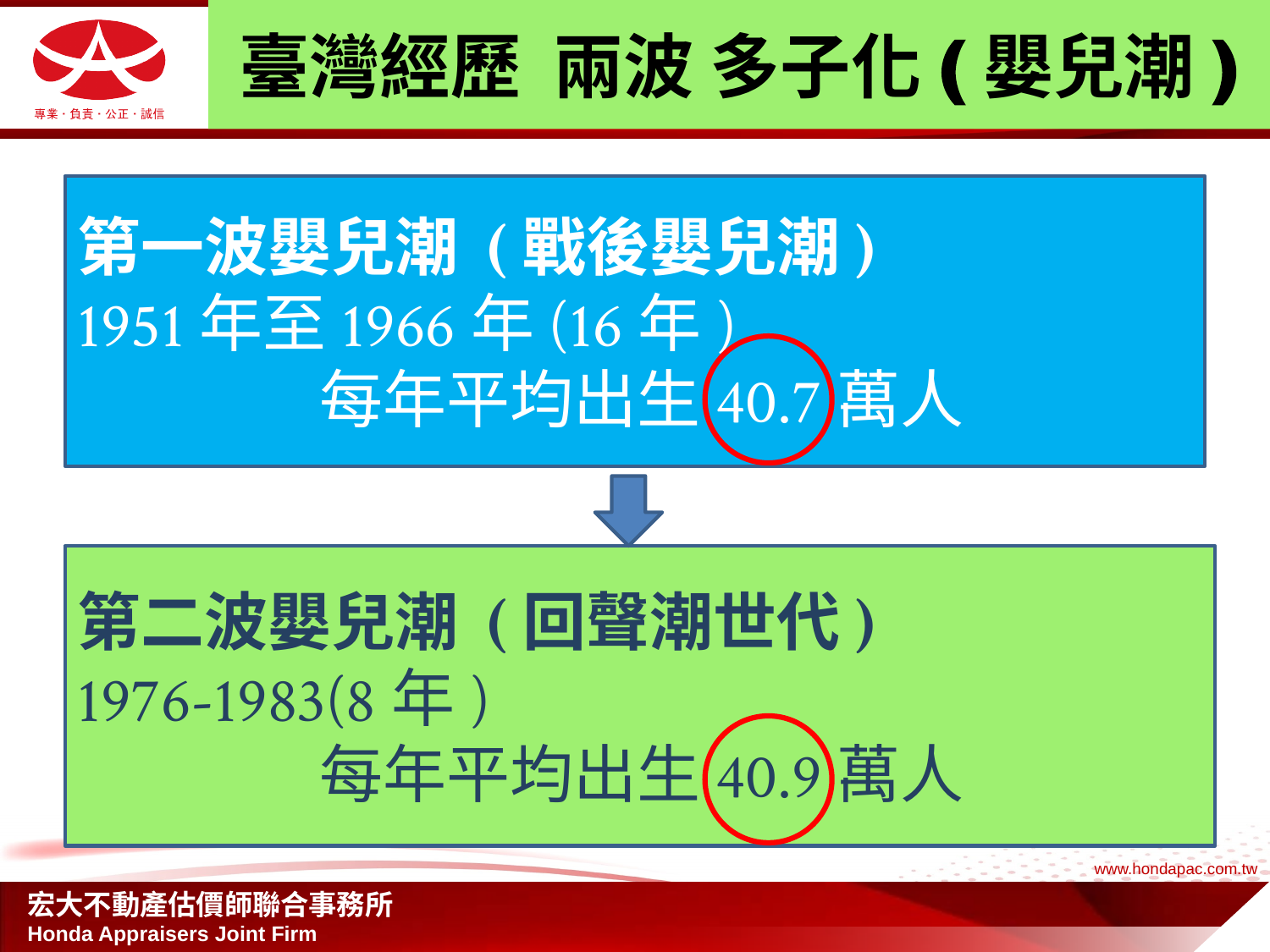

# 臺灣經歷  兩波 多子化(嬰兒潮)

第一波嬰兒潮 (戰後嬰兒潮)
1951年至1966年(16年)
                每年平均出生40.7萬人

第二波嬰兒潮 (回聲潮世代)
1976-1983(8年)
                每年平均出生40.9萬人